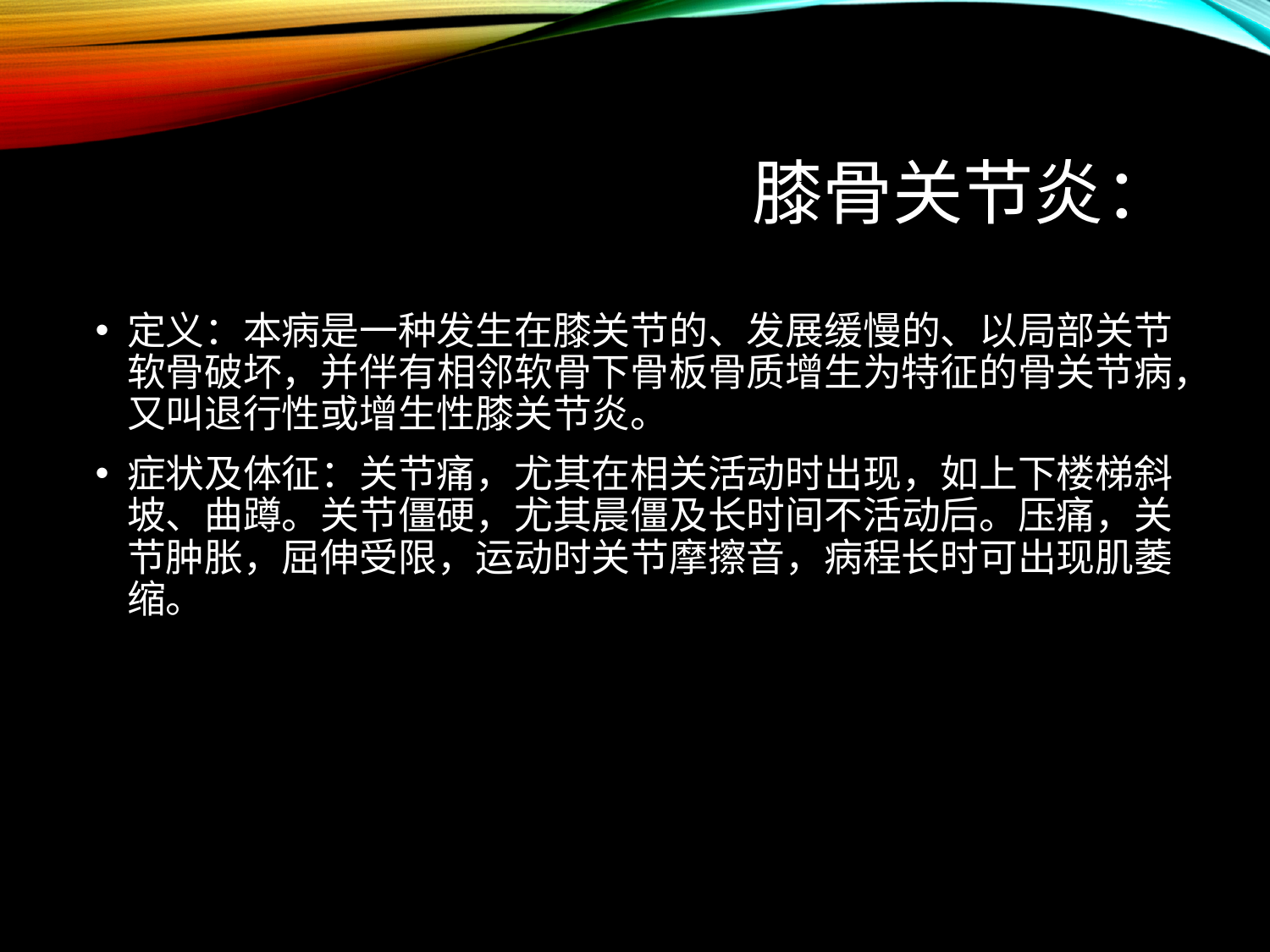

# 膝骨关节炎：
定义：本病是一种发生在膝关节的、发展缓慢的、以局部关节软骨破坏，并伴有相邻软骨下骨板骨质增生为特征的骨关节病，又叫退行性或增生性膝关节炎。
症状及体征：关节痛，尤其在相关活动时出现，如上下楼梯斜坡、曲蹲。关节僵硬，尤其晨僵及长时间不活动后。压痛，关节肿胀，屈伸受限，运动时关节摩擦音，病程长时可出现肌萎缩。